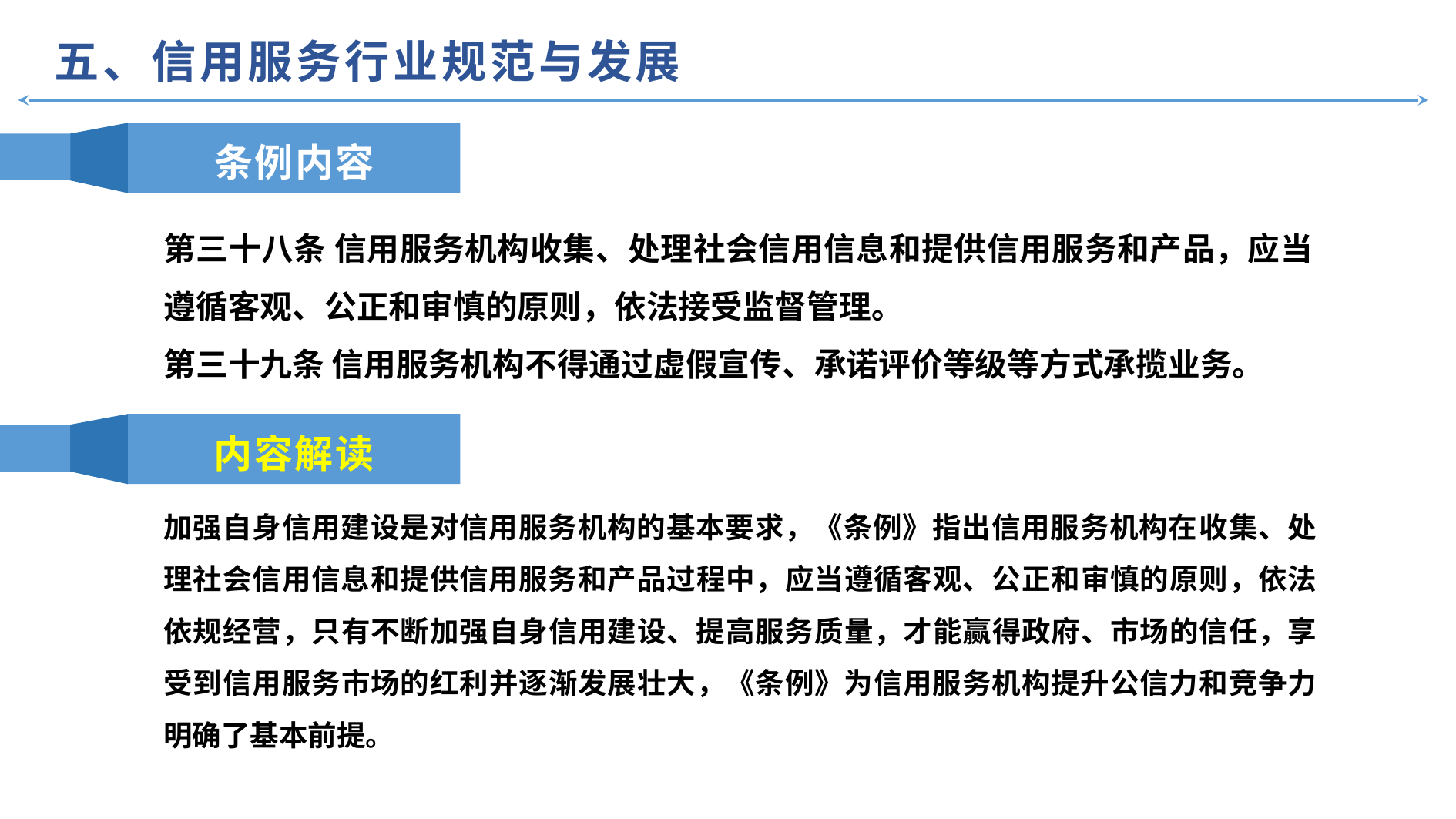

五、信用服务行业规范与发展
条例内容

第三十八条 信用服务机构收集、处理社会信用信息和提供信用服务和产品，应当遵循客观、公正和审慎的原则，依法接受监督管理。
第三十九条 信用服务机构不得通过虚假宣传、承诺评价等级等方式承揽业务。
内容解读

加强自身信用建设是对信用服务机构的基本要求，《条例》指出信用服务机构在收集、处理社会信用信息和提供信用服务和产品过程中，应当遵循客观、公正和审慎的原则，依法依规经营，只有不断加强自身信用建设、提高服务质量，才能赢得政府、市场的信任，享受到信用服务市场的红利并逐渐发展壮大，《条例》为信用服务机构提升公信力和竞争力明确了基本前提。